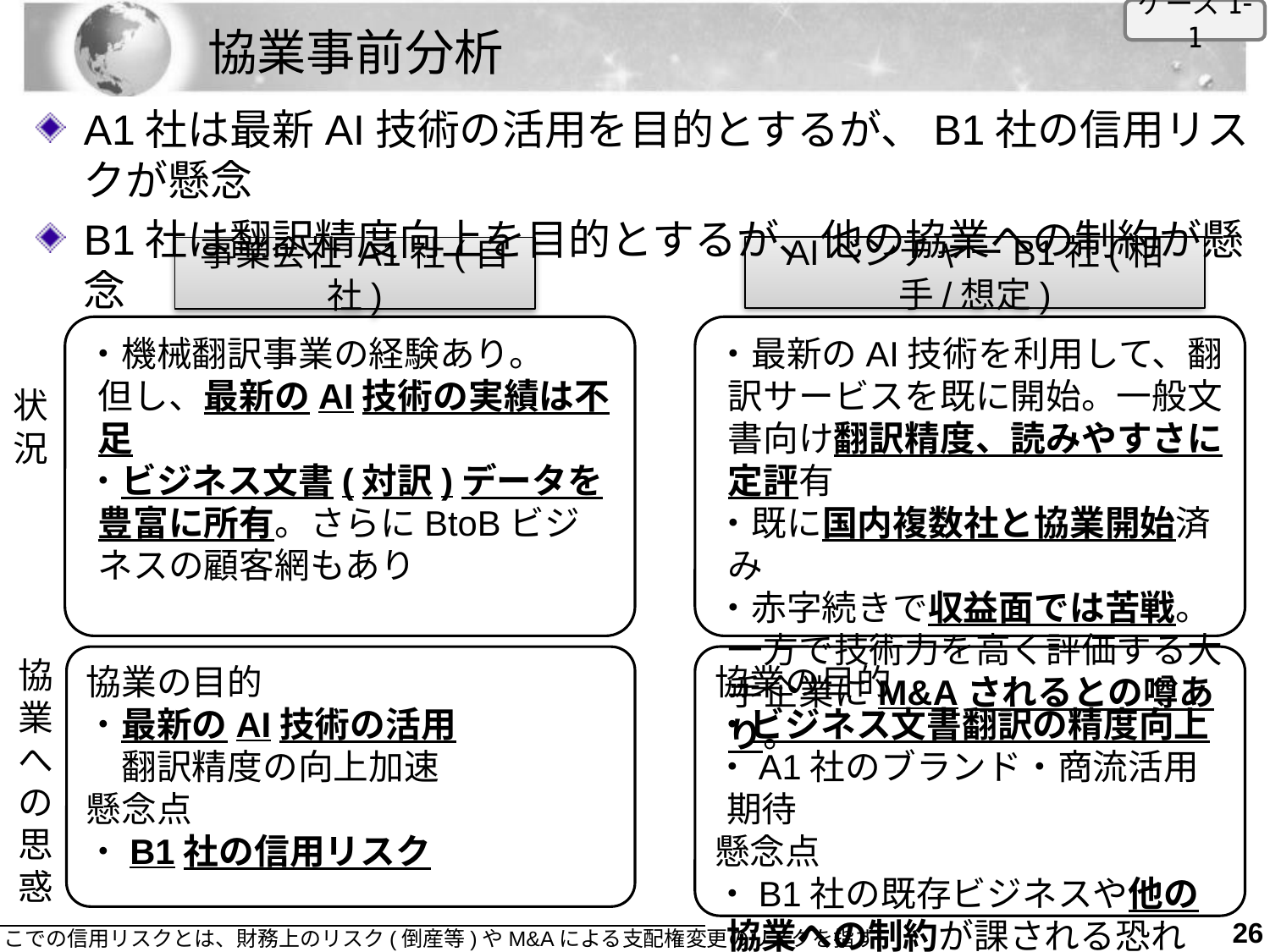

ケース1-1
# 協業事前分析
A1社は最新AI技術の活用を目的とするが、B1社の信用リスクが懸念
B1社は翻訳精度向上を目的とするが、他の協業への制約が懸念
AIベンチャーB1社(相手/想定)
事業会社 A1社(自社)
・機械翻訳事業の経験あり。
但し、最新のAI技術の実績は不足
・ビジネス文書(対訳)データを豊富に所有。さらにBtoBビジネスの顧客網もあり

・最新のAI技術を利用して、翻訳サービスを既に開始。一般文書向け翻訳精度、読みやすさに定評有
・既に国内複数社と協業開始済み
・赤字続きで収益面では苦戦。
一方で技術力を高く評価する大手企業にM&Aされるとの噂あり。
状
況
協
業
へ
の
思
惑
協業の目的
・最新のAI技術の活用
　翻訳精度の向上加速
懸念点
・B1社の信用リスク
協業の目的
・ビジネス文書翻訳の精度向上
・A1社のブランド・商流活用期待
懸念点
・B1社の既存ビジネスや他の協業への制約が課される恐れ
26
注）ここでの信用リスクとは、財務上のリスク(倒産等)やM&Aによる支配権変更のリスクを指す